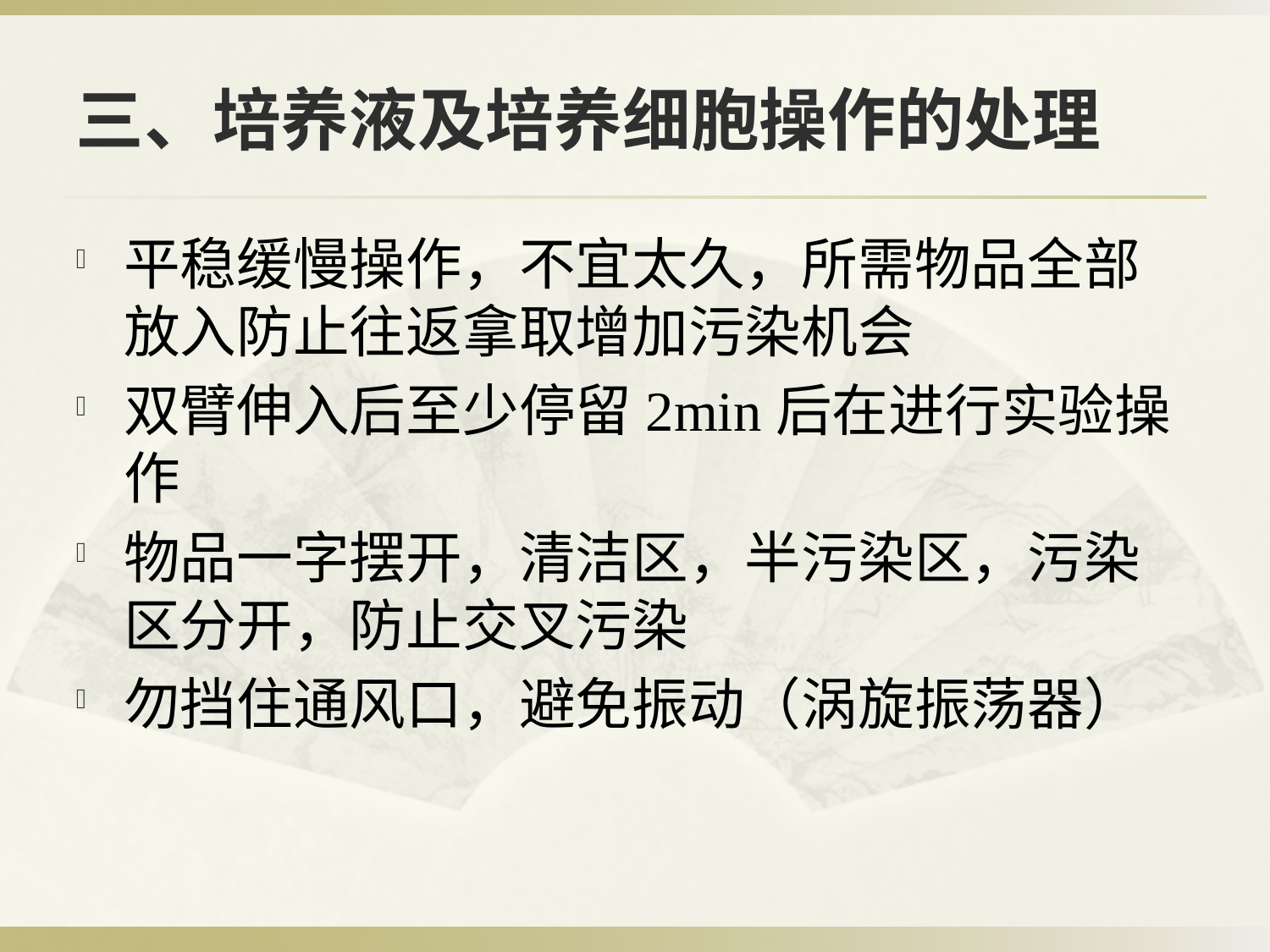

# 三、培养液及培养细胞操作的处理
平稳缓慢操作，不宜太久，所需物品全部放入防止往返拿取增加污染机会
双臂伸入后至少停留2min后在进行实验操作
物品一字摆开，清洁区，半污染区，污染区分开，防止交叉污染
勿挡住通风口，避免振动（涡旋振荡器）